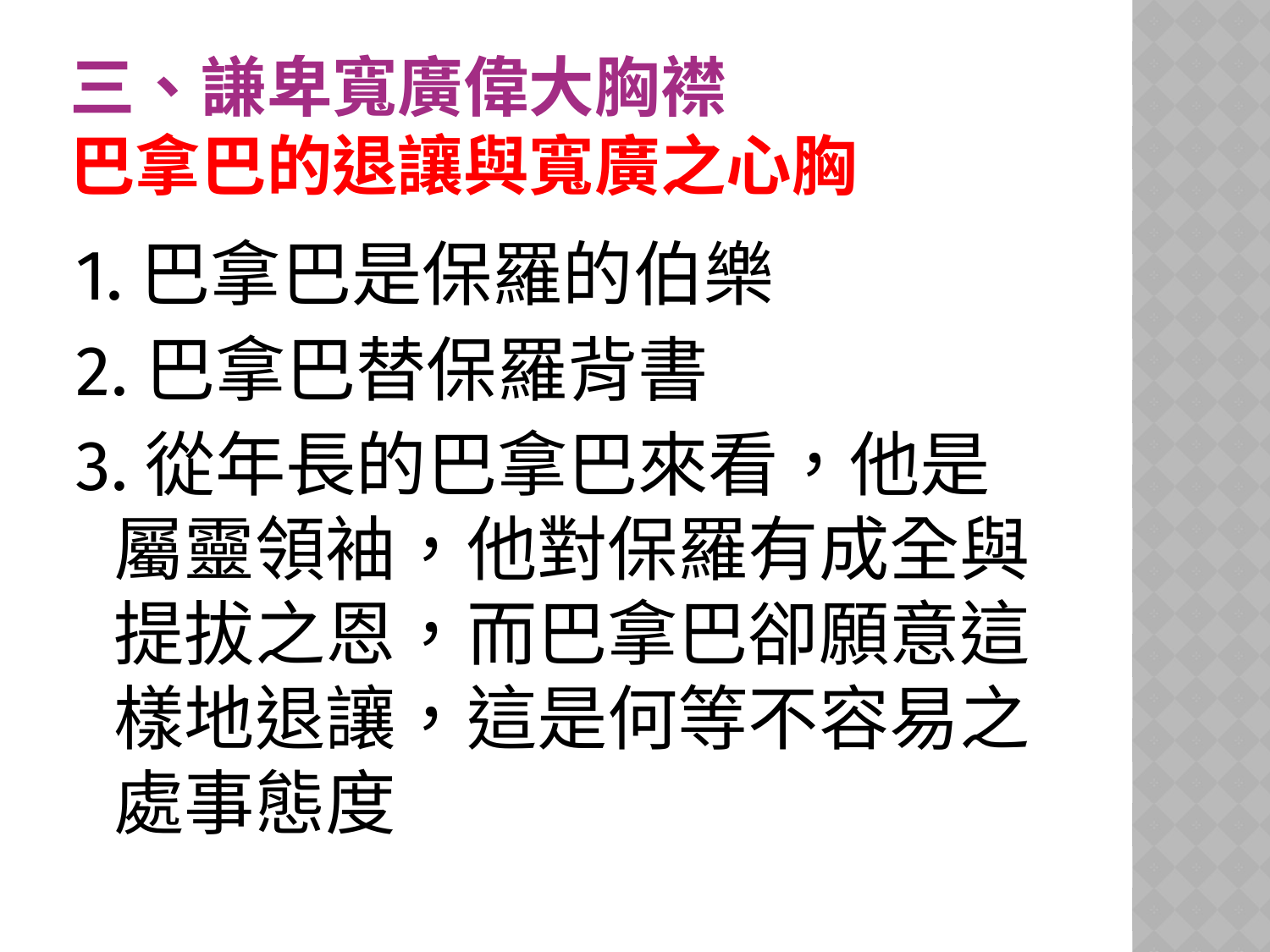

# 三、謙卑寬廣偉大胸襟 巴拿巴的退讓與寬廣之心胸
1.巴拿巴是保羅的伯樂
2.巴拿巴替保羅背書
3.從年長的巴拿巴來看，他是屬靈領袖，他對保羅有成全與提拔之恩，而巴拿巴卻願意這樣地退讓，這是何等不容易之處事態度